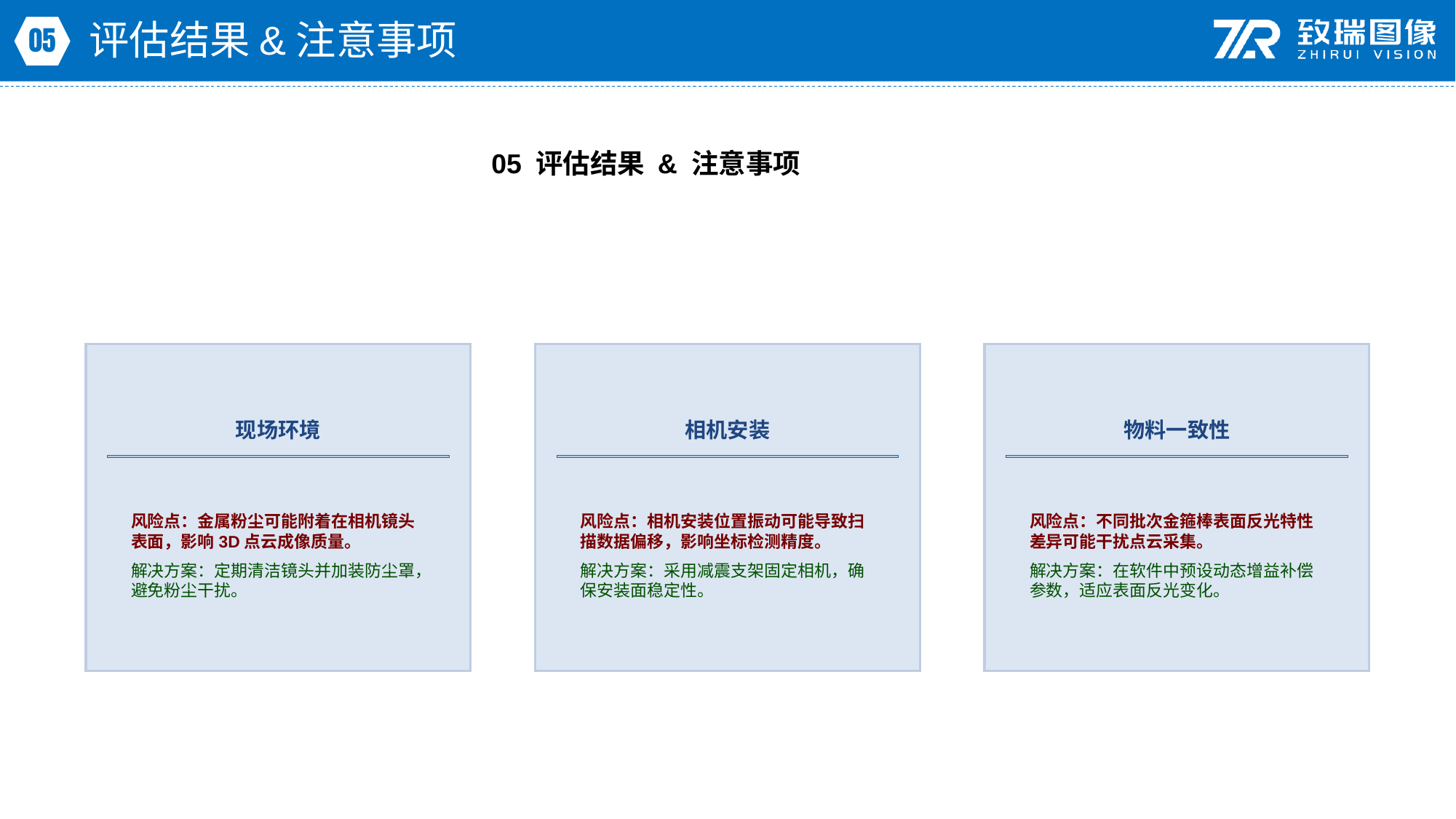

评估结果&注意事项
05

05 评估结果 & 注意事项

现场环境

相机安装

物料一致性

风险点：金属粉尘可能附着在相机镜头表面，影响3D点云成像质量。
解决方案：定期清洁镜头并加装防尘罩，避免粉尘干扰。

风险点：相机安装位置振动可能导致扫描数据偏移，影响坐标检测精度。
解决方案：采用减震支架固定相机，确保安装面稳定性。

风险点：不同批次金箍棒表面反光特性差异可能干扰点云采集。
解决方案：在软件中预设动态增益补偿参数，适应表面反光变化。